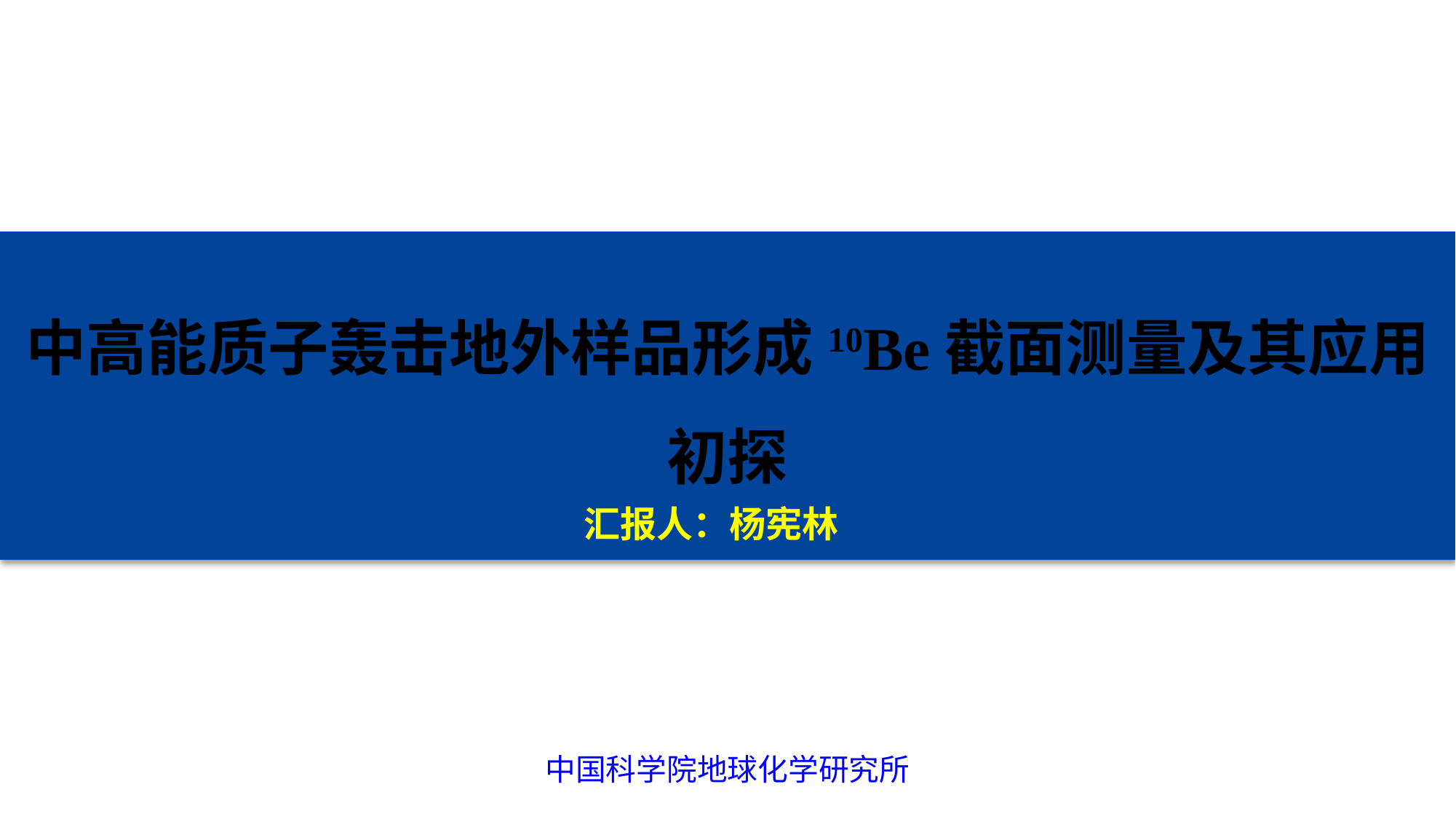

中高能质子轰击地外样品形成10Be截面测量及其应用初探
汇报人：杨宪林
中国科学院地球化学研究所